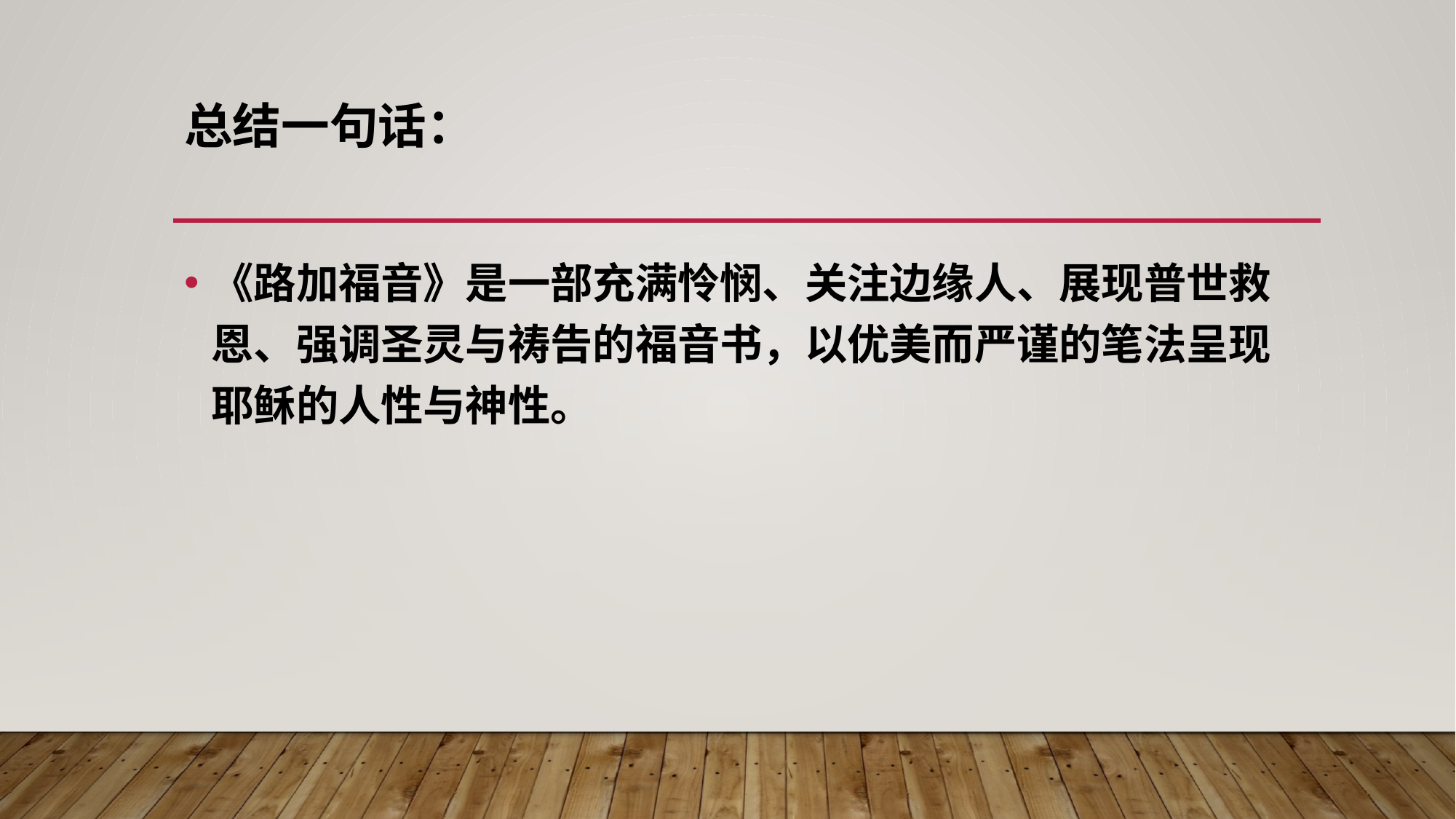

# 总结一句话：
《路加福音》是一部充满怜悯、关注边缘人、展现普世救恩、强调圣灵与祷告的福音书，以优美而严谨的笔法呈现耶稣的人性与神性。